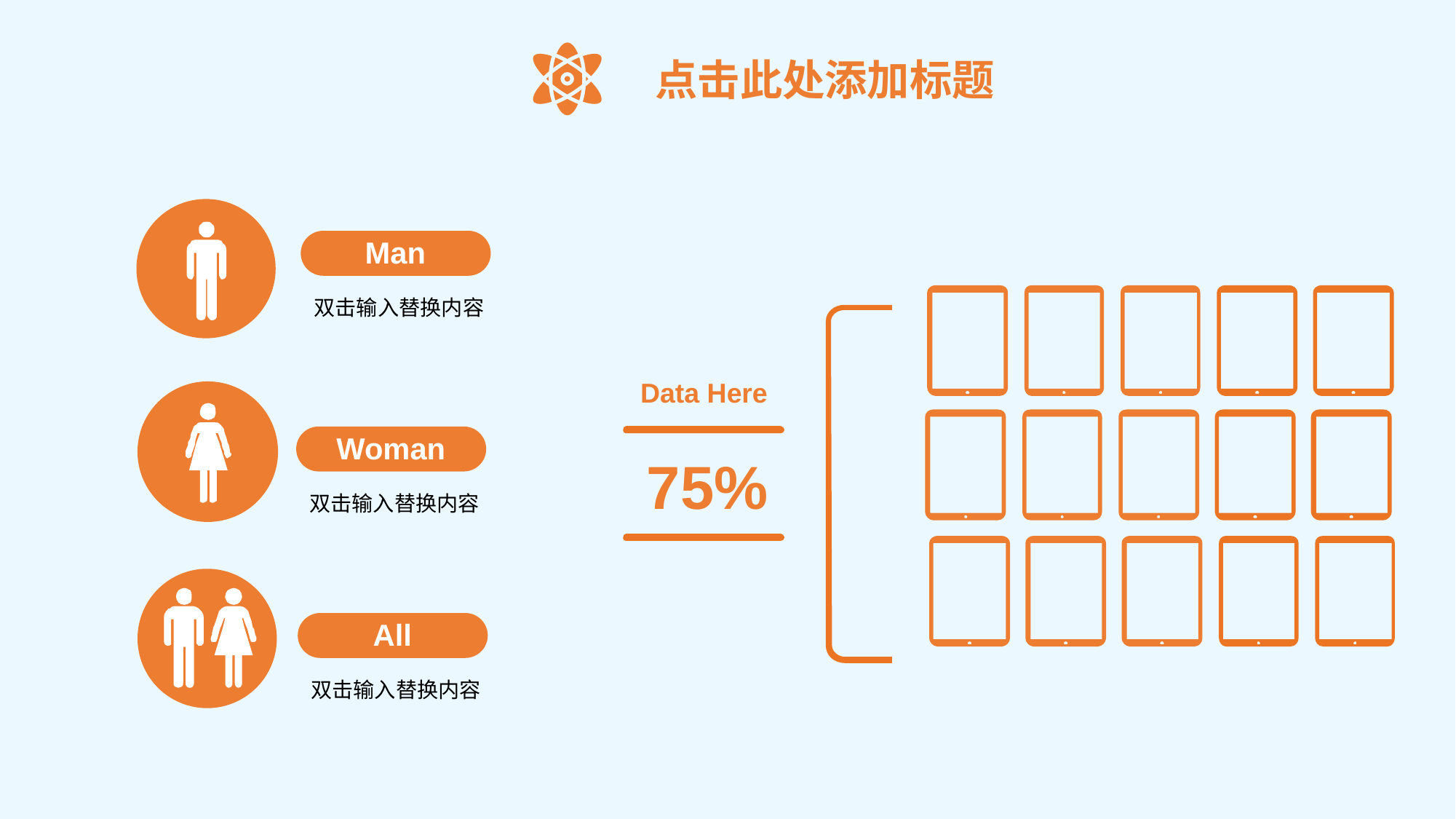

点击此处添加标题

Man

双击输入替换内容
Data Here

Woman
75%
双击输入替换内容

All
双击输入替换内容